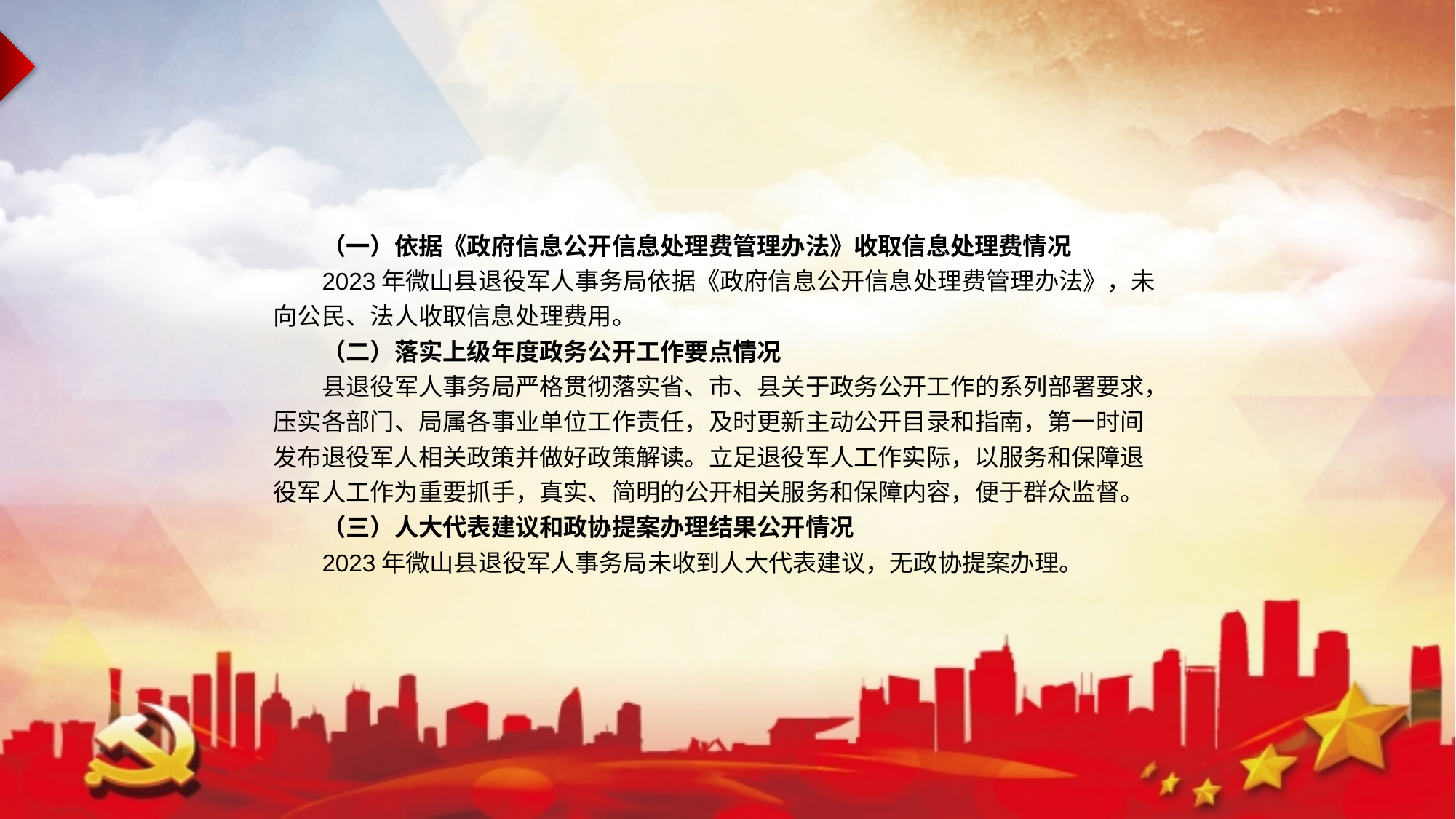

（一）依据《政府信息公开信息处理费管理办法》收取信息处理费情况
2023年微山县退役军人事务局依据《政府信息公开信息处理费管理办法》，未向公民、法人收取信息处理费用。
（二）落实上级年度政务公开工作要点情况
县退役军人事务局严格贯彻落实省、市、县关于政务公开工作的系列部署要求，压实各部门、局属各事业单位工作责任，及时更新主动公开目录和指南，第一时间发布退役军人相关政策并做好政策解读。立足退役军人工作实际，以服务和保障退役军人工作为重要抓手，真实、简明的公开相关服务和保障内容，便于群众监督。
（三）人大代表建议和政协提案办理结果公开情况
2023年微山县退役军人事务局未收到人大代表建议，无政协提案办理。